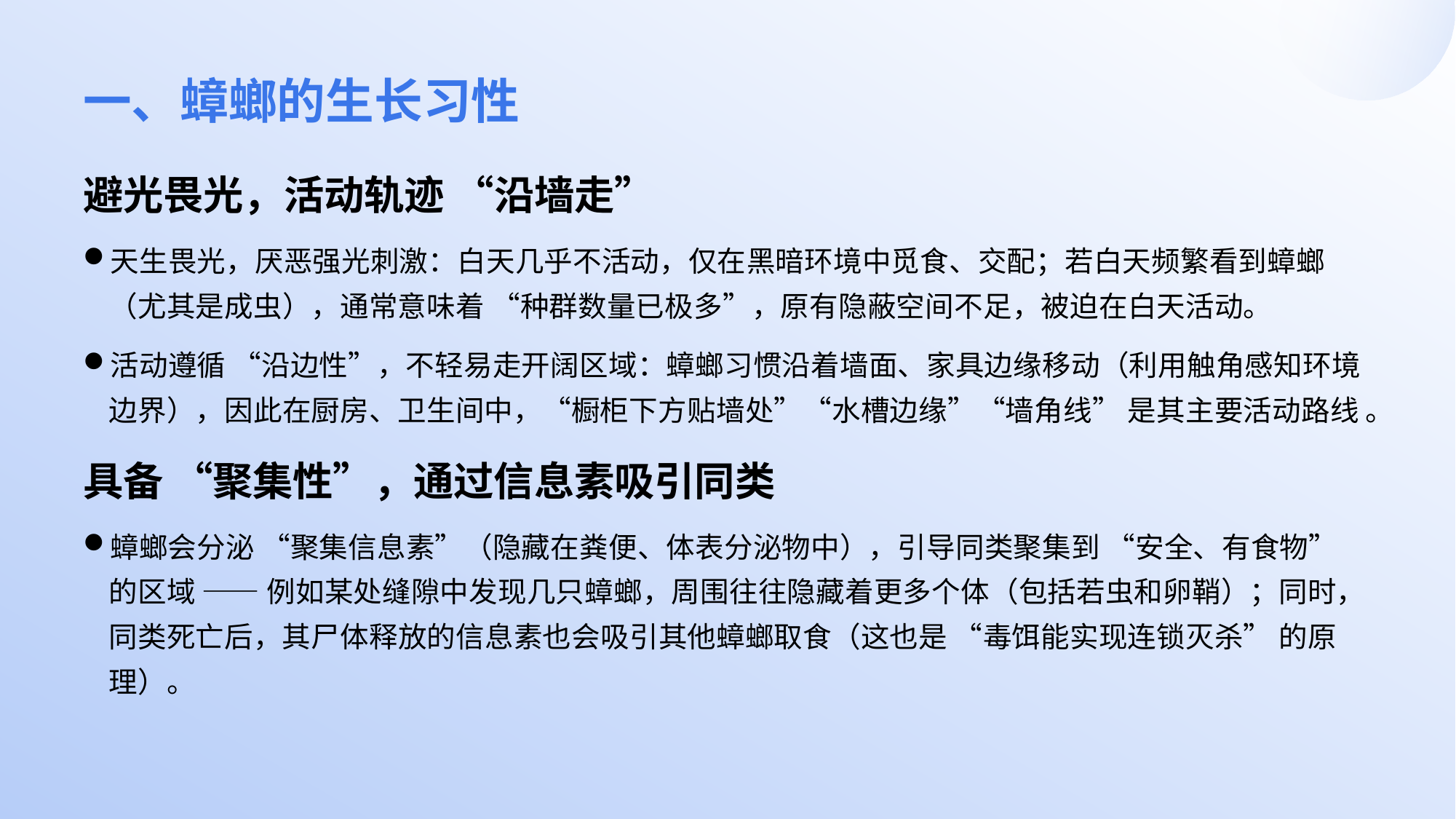

# 一、蟑螂的生长习性
避光畏光，活动轨迹 “沿墙走”
天生畏光，厌恶强光刺激：白天几乎不活动，仅在黑暗环境中觅食、交配；若白天频繁看到蟑螂（尤其是成虫），通常意味着 “种群数量已极多”，原有隐蔽空间不足，被迫在白天活动。
活动遵循 “沿边性”，不轻易走开阔区域：蟑螂习惯沿着墙面、家具边缘移动（利用触角感知环境边界），因此在厨房、卫生间中，“橱柜下方贴墙处”“水槽边缘”“墙角线” 是其主要活动路线 。
具备 “聚集性”，通过信息素吸引同类
蟑螂会分泌 “聚集信息素”（隐藏在粪便、体表分泌物中），引导同类聚集到 “安全、有食物” 的区域 —— 例如某处缝隙中发现几只蟑螂，周围往往隐藏着更多个体（包括若虫和卵鞘）；同时，同类死亡后，其尸体释放的信息素也会吸引其他蟑螂取食（这也是 “毒饵能实现连锁灭杀” 的原理）。